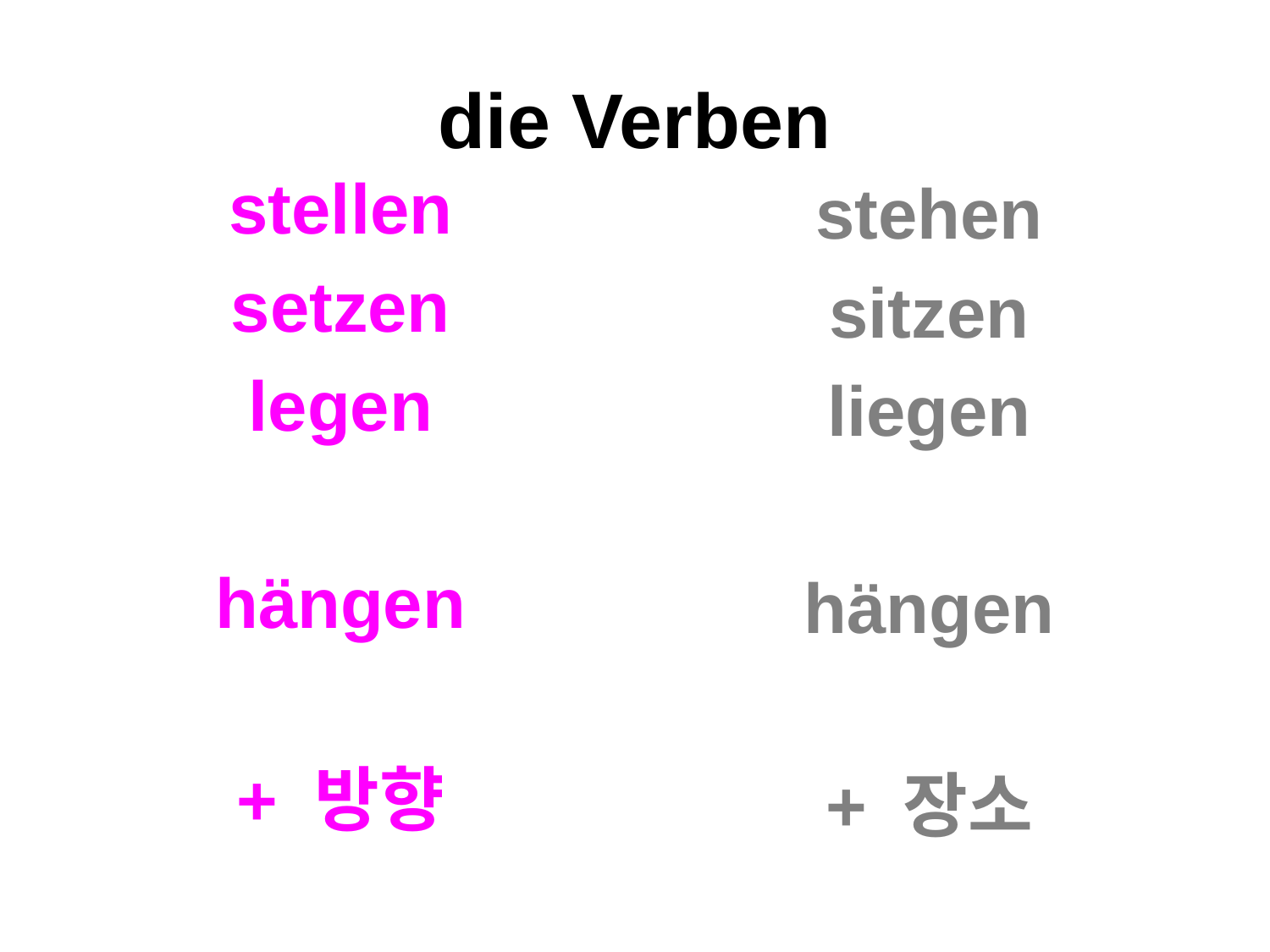

# die Verben
stellen
setzen
legen

hängen

+ 방향
stehen
sitzen
liegen

hängen

+ 장소